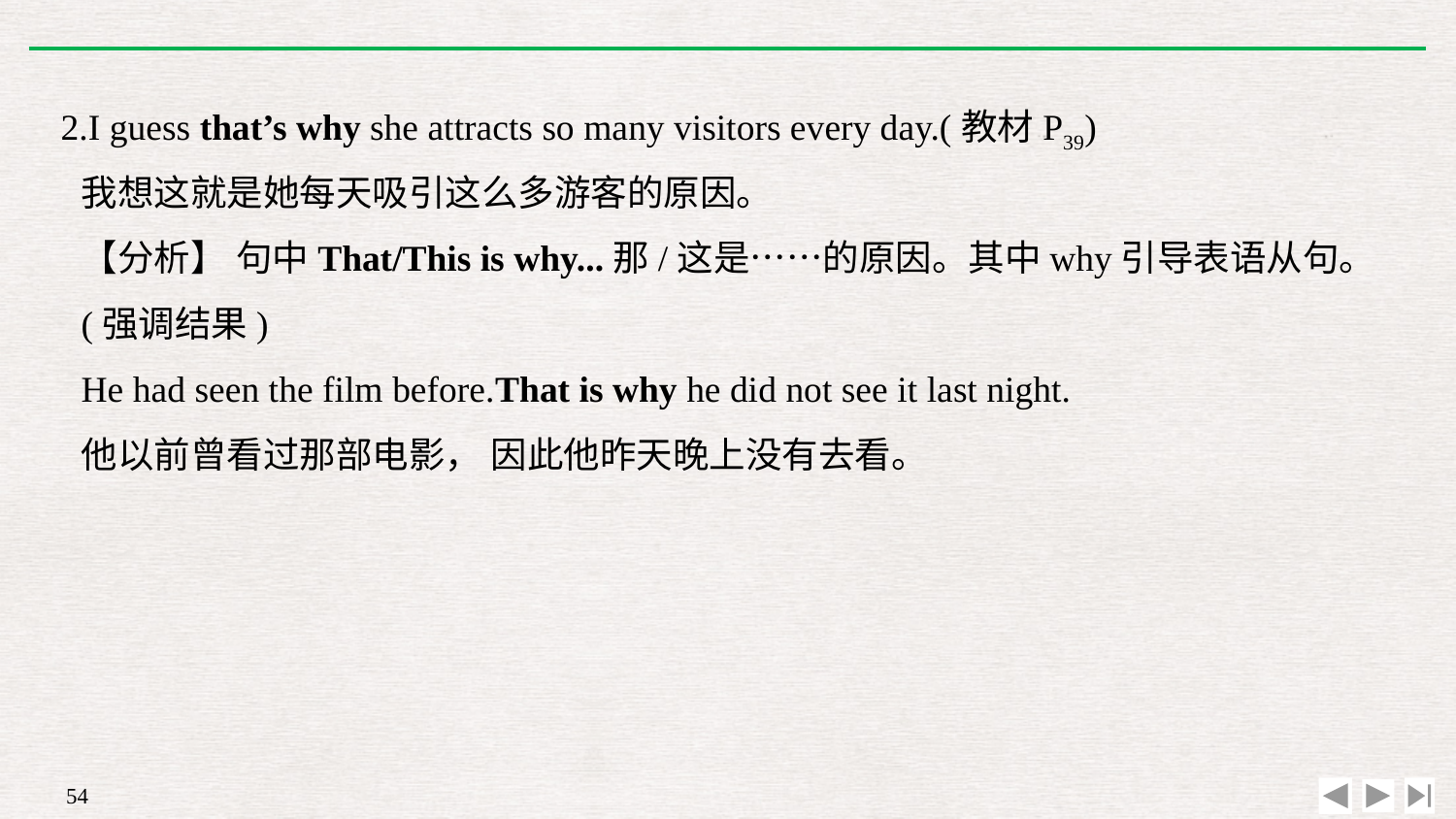

2.I guess that’s why she attracts so many visitors every day.(教材P39)
我想这就是她每天吸引这么多游客的原因。
【分析】 句中That/This is why...那/这是……的原因。其中why引导表语从句。(强调结果)
He had seen the film before.That is why he did not see it last night.
他以前曾看过那部电影， 因此他昨天晚上没有去看。